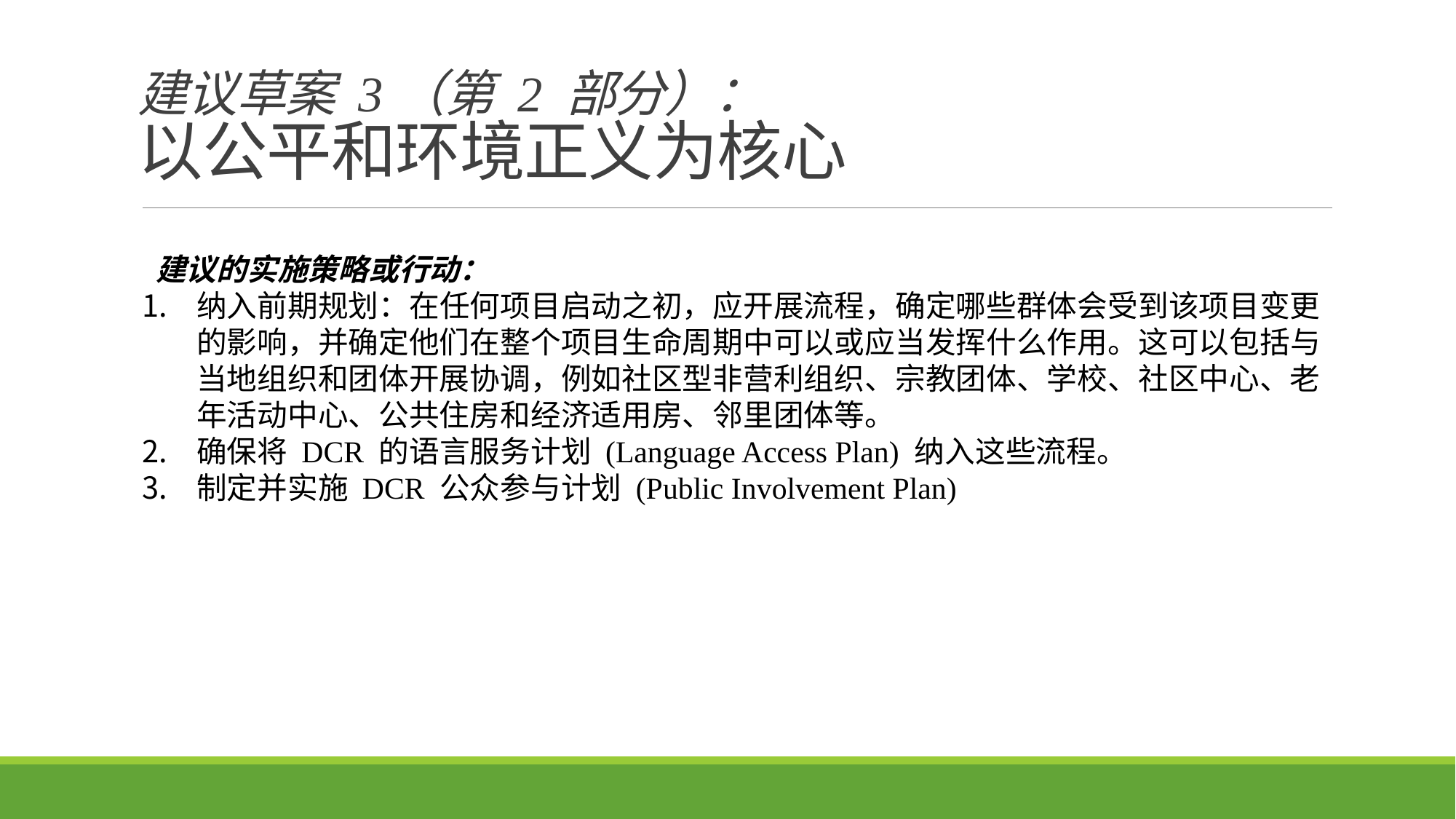

建议草案 3（第 2 部分）：
以公平和环境正义为核心
 建议的实施策略或行动：
纳入前期规划：在任何项目启动之初，应开展流程，确定哪些群体会受到该项目变更的影响，并确定他们在整个项目生命周期中可以或应当发挥什么作用。这可以包括与当地组织和团体开展协调，例如社区型非营利组织、宗教团体、学校、社区中心、老年活动中心、公共住房和经济适用房、邻里团体等。
确保将 DCR 的语言服务计划 (Language Access Plan) 纳入这些流程。
制定并实施 DCR 公众参与计划 (Public Involvement Plan)